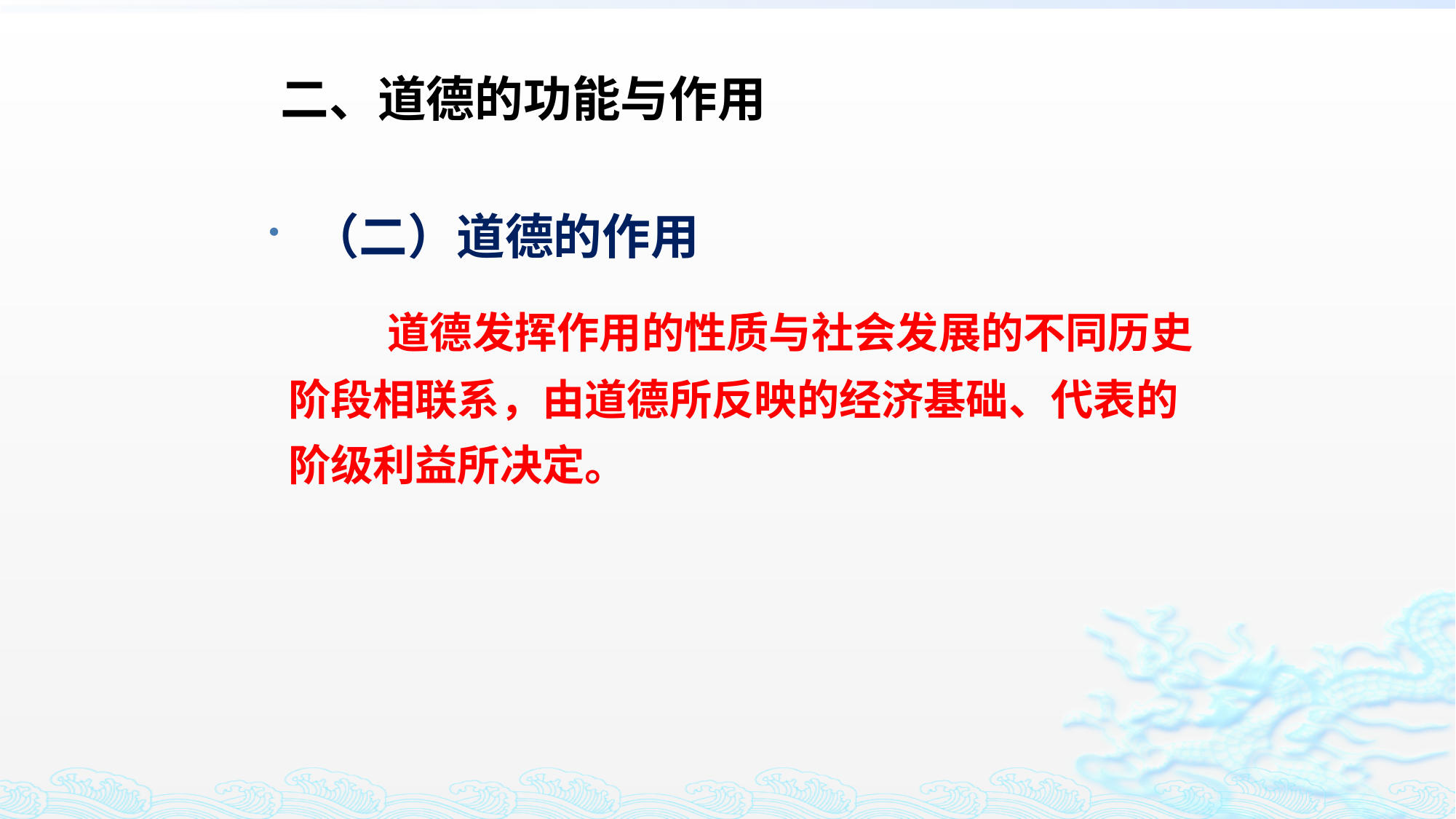

二、道德的功能与作用
（二）道德的作用

   道德发挥作用的性质与社会发展的不同历史阶段相联系，由道德所反映的经济基础、代表的阶级利益所决定。